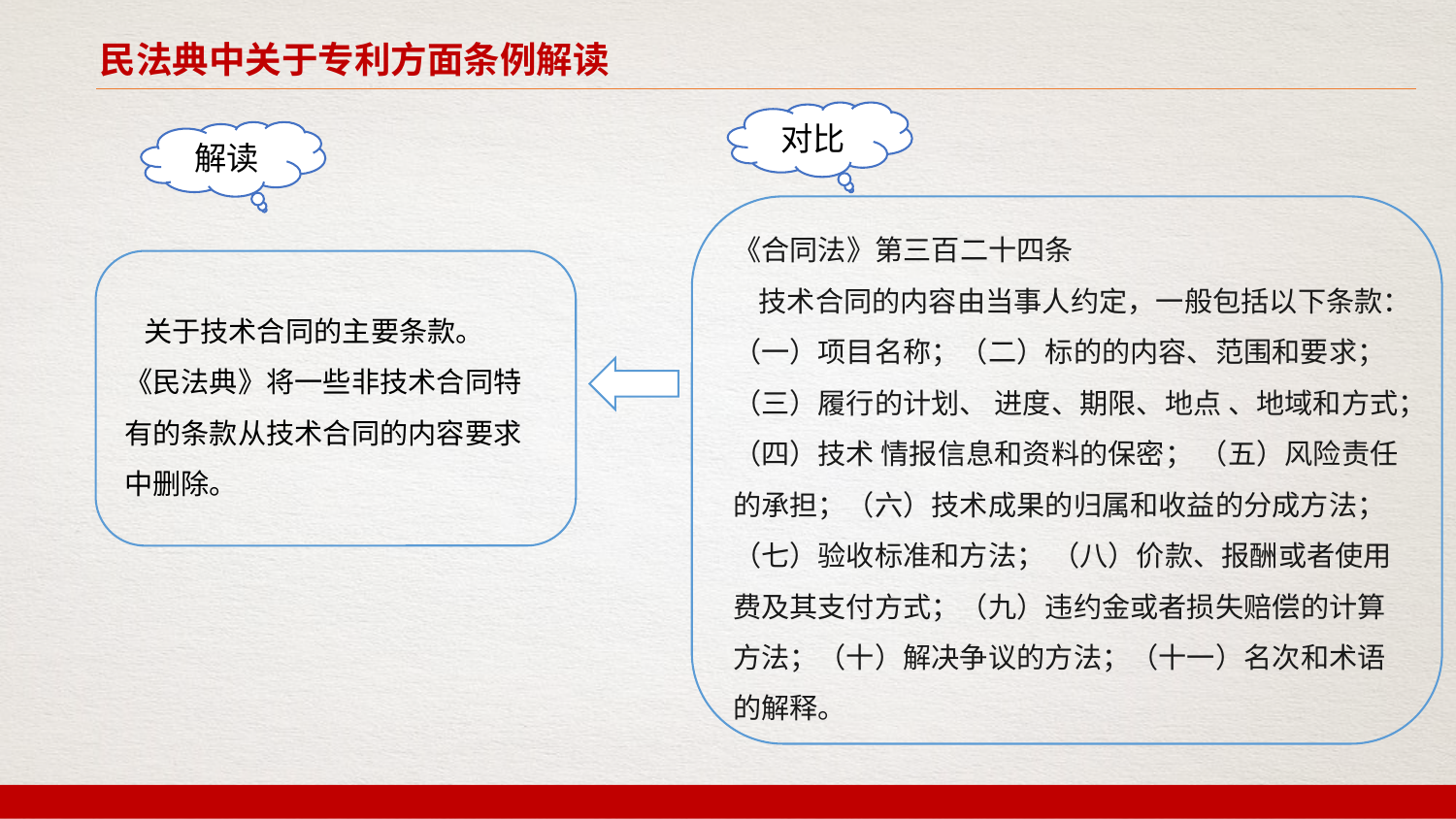

民法典中关于专利方面条例解读
对比
解读
《合同法》第三百二十四条
   技术合同的内容由当事人约定，一般包括以下条款：（一）项目名称；（二）标的的内容、范围和要求；（三）履行的计划、 进度、期限、地点 、地域和方式；（四）技术 情报信息和资料的保密； （五）风险责任的承担；（六）技术成果的归属和收益的分成方法；（七）验收标准和方法； （八）价款、报酬或者使用费及其支付方式；（九）违约金或者损失赔偿的计算方法；（十）解决争议的方法；（十一）名次和术语的解释。
  关于技术合同的主要条款。
《民法典》将一些非技术合同特有的条款从技术合同的内容要求中删除。